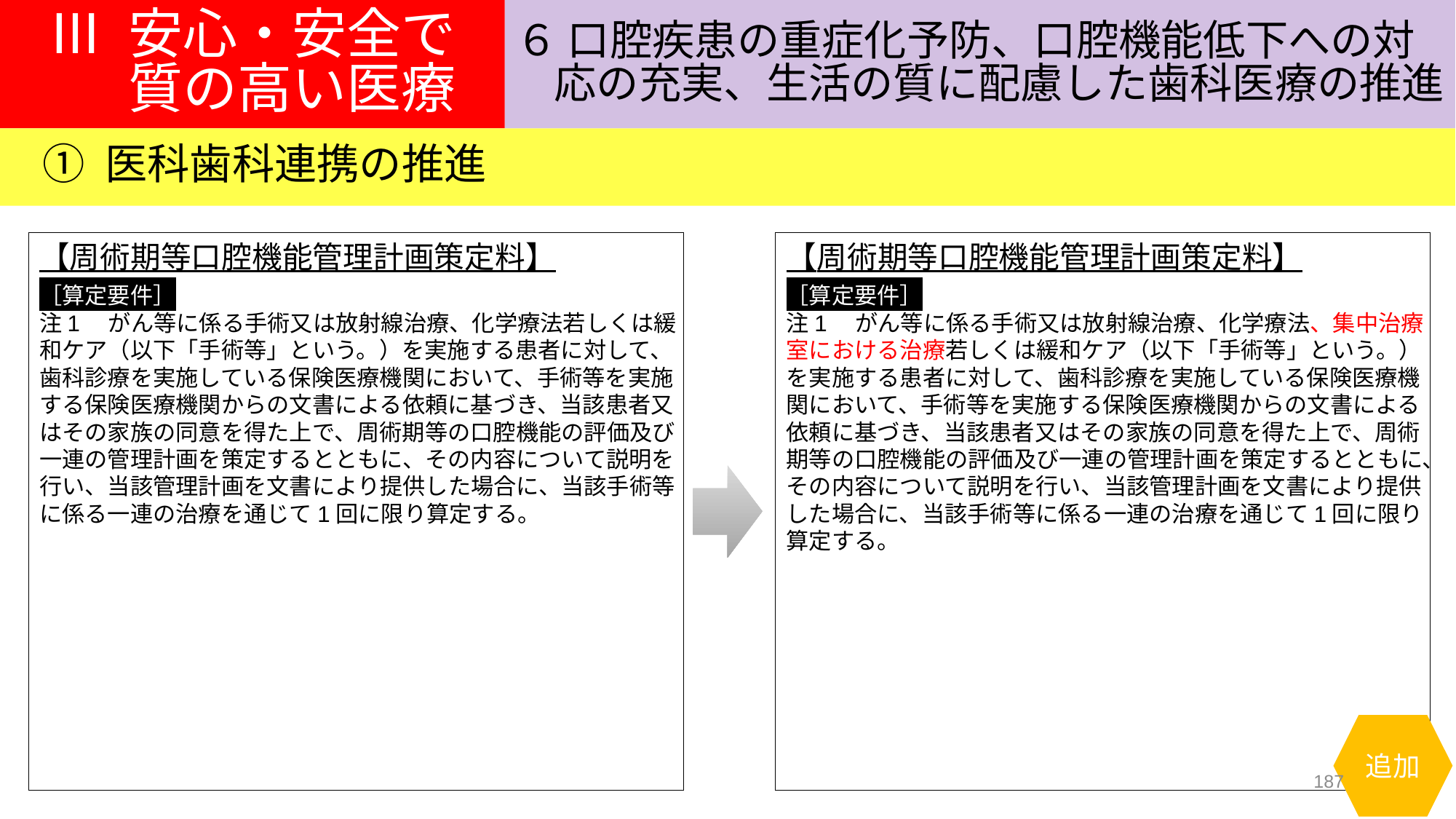

Ⅲ 安心・安全で
質の高い医療
６ 口腔疾患の重症化予防、口腔機能低下への対
応の充実、生活の質に配慮した歯科医療の推進
① 医科歯科連携の推進
【周術期等口腔機能管理計画策定料】

［算定要件］
注1　がん等に係る手術又は放射線治療、化学療法、集中治療室における治療若しくは緩和ケア（以下「手術等」という。）を実施する患者に対して、歯科診療を実施している保険医療機関において、手術等を実施する保険医療機関からの文書による依頼に基づき、当該患者又はその家族の同意を得た上で、周術期等の口腔機能の評価及び一連の管理計画を策定するとともに、その内容について説明を行い、当該管理計画を文書により提供した場合に、当該手術等に係る一連の治療を通じて1回に限り算定する。

【周術期等口腔機能管理計画策定料】

［算定要件］
注1　がん等に係る手術又は放射線治療、化学療法若しくは緩和ケア（以下「手術等」という。）を実施する患者に対して、歯科診療を実施している保険医療機関において、手術等を実施する保険医療機関からの文書による依頼に基づき、当該患者又はその家族の同意を得た上で、周術期等の口腔機能の評価及び一連の管理計画を策定するとともに、その内容について説明を行い、当該管理計画を文書により提供した場合に、当該手術等に係る一連の治療を通じて1回に限り算定する。

追加
187